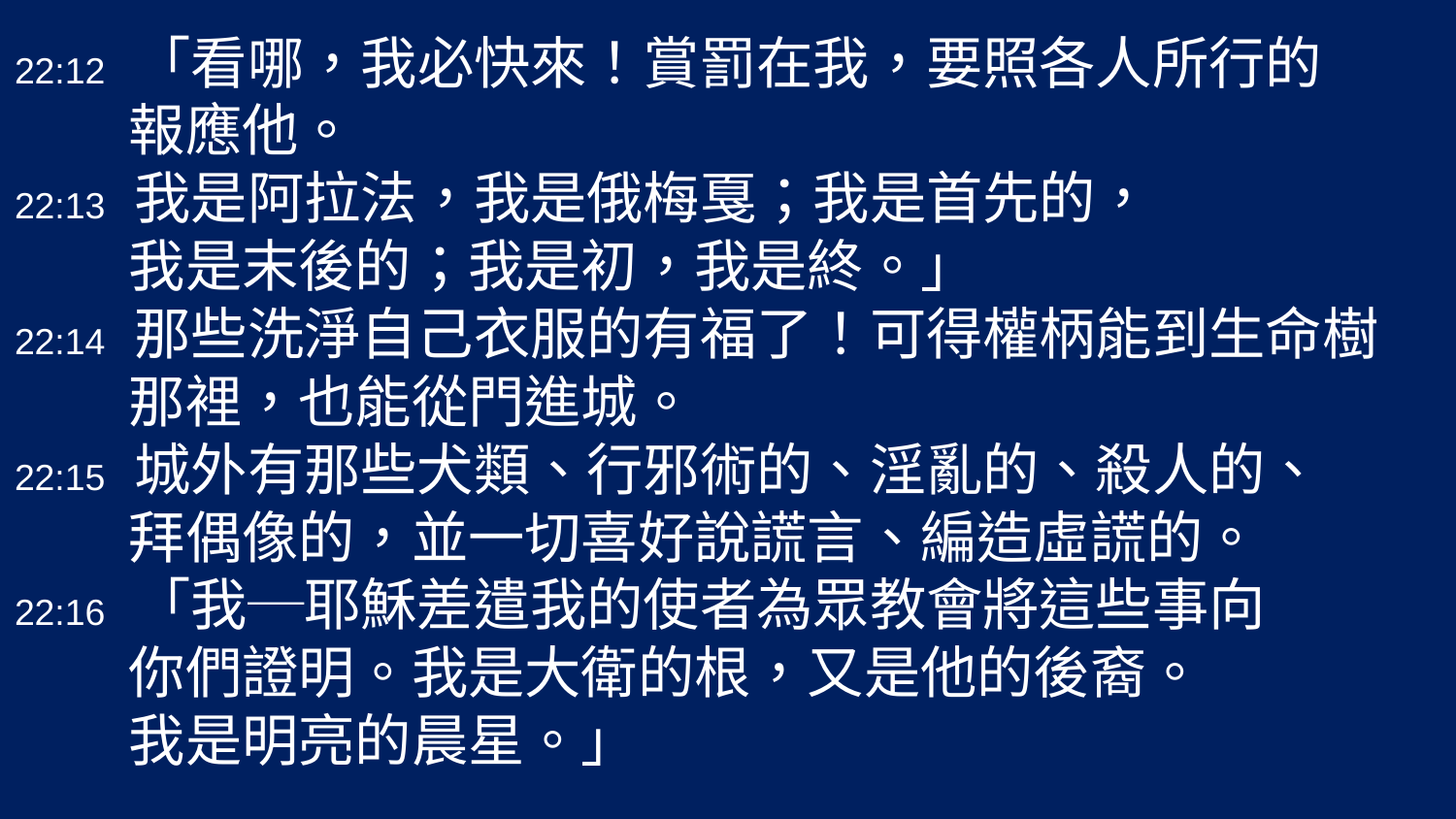

22:12 「看哪，我必快來！賞罰在我，要照各人所行的
        報應他。
22:13 我是阿拉法，我是俄梅戛；我是首先的，
        我是末後的；我是初，我是終。」
22:14 那些洗淨自己衣服的有福了！可得權柄能到生命樹
        那裡，也能從門進城。
22:15 城外有那些犬類、行邪術的、淫亂的、殺人的、
        拜偶像的，並一切喜好說謊言、編造虛謊的。
22:16 「我─耶穌差遣我的使者為眾教會將這些事向
        你們證明。我是大衛的根，又是他的後裔。
        我是明亮的晨星。」